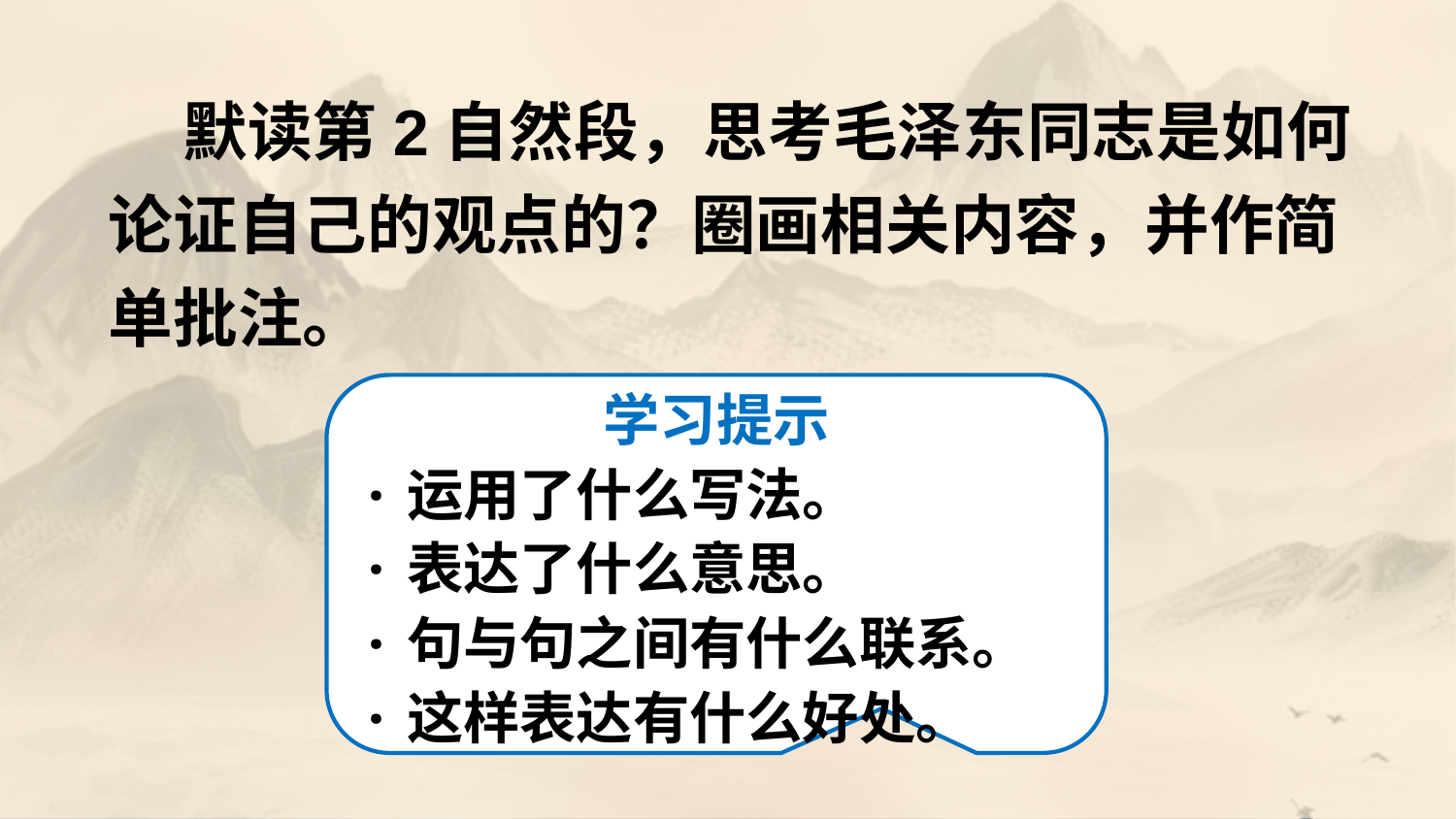

默读第2自然段，思考毛泽东同志是如何论证自己的观点的？圈画相关内容，并作简单批注。
学习提示
·运用了什么写法。
·表达了什么意思。
·句与句之间有什么联系。
·这样表达有什么好处。